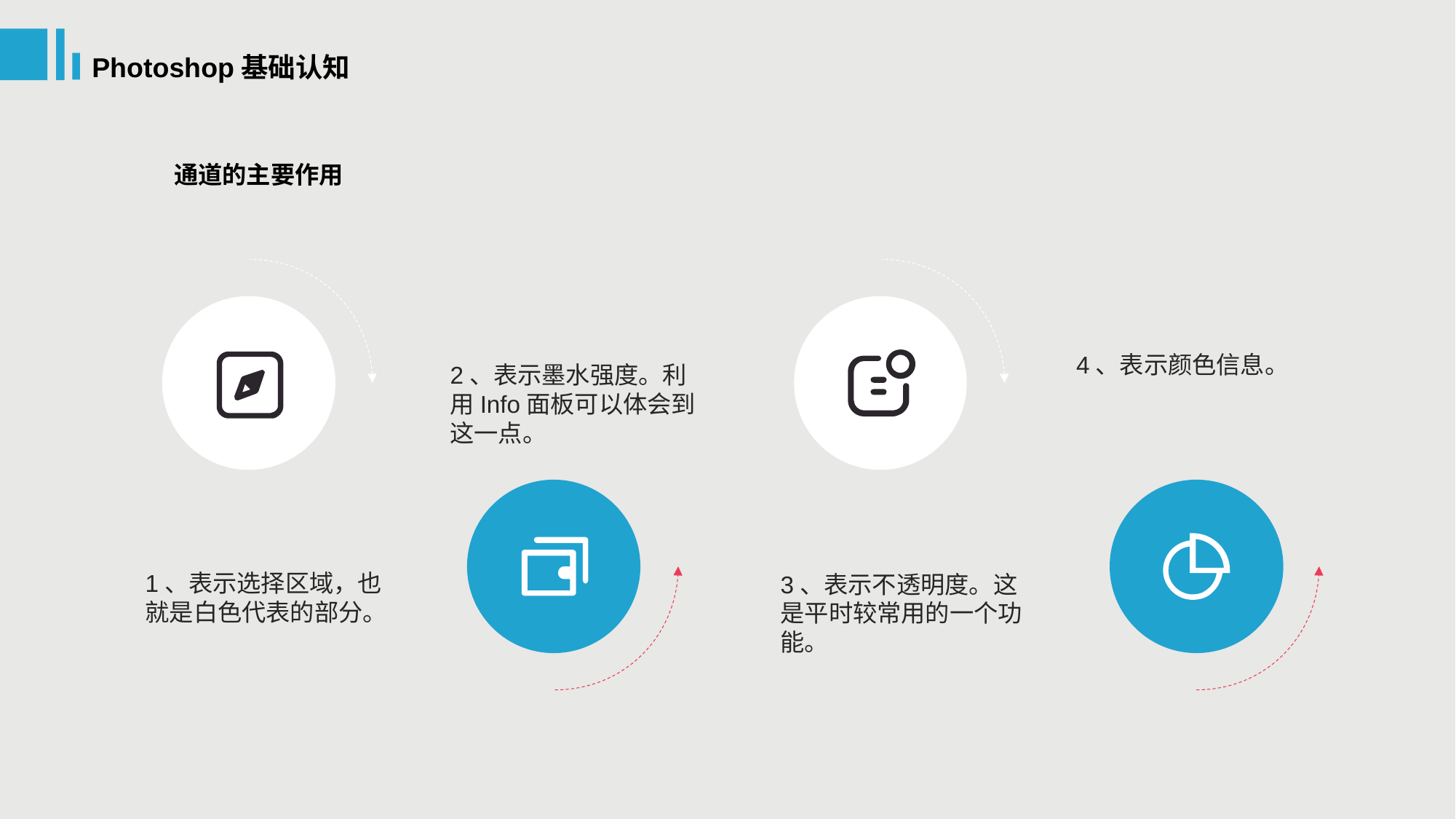

Photoshop基础认知
通道的主要作用

4、表示颜色信息。

2、表示墨水强度。利用Info面板可以体会到这一点。

1、表示选择区域，也就是白色代表的部分。
3、表示不透明度。这是平时较常用的一个功能。